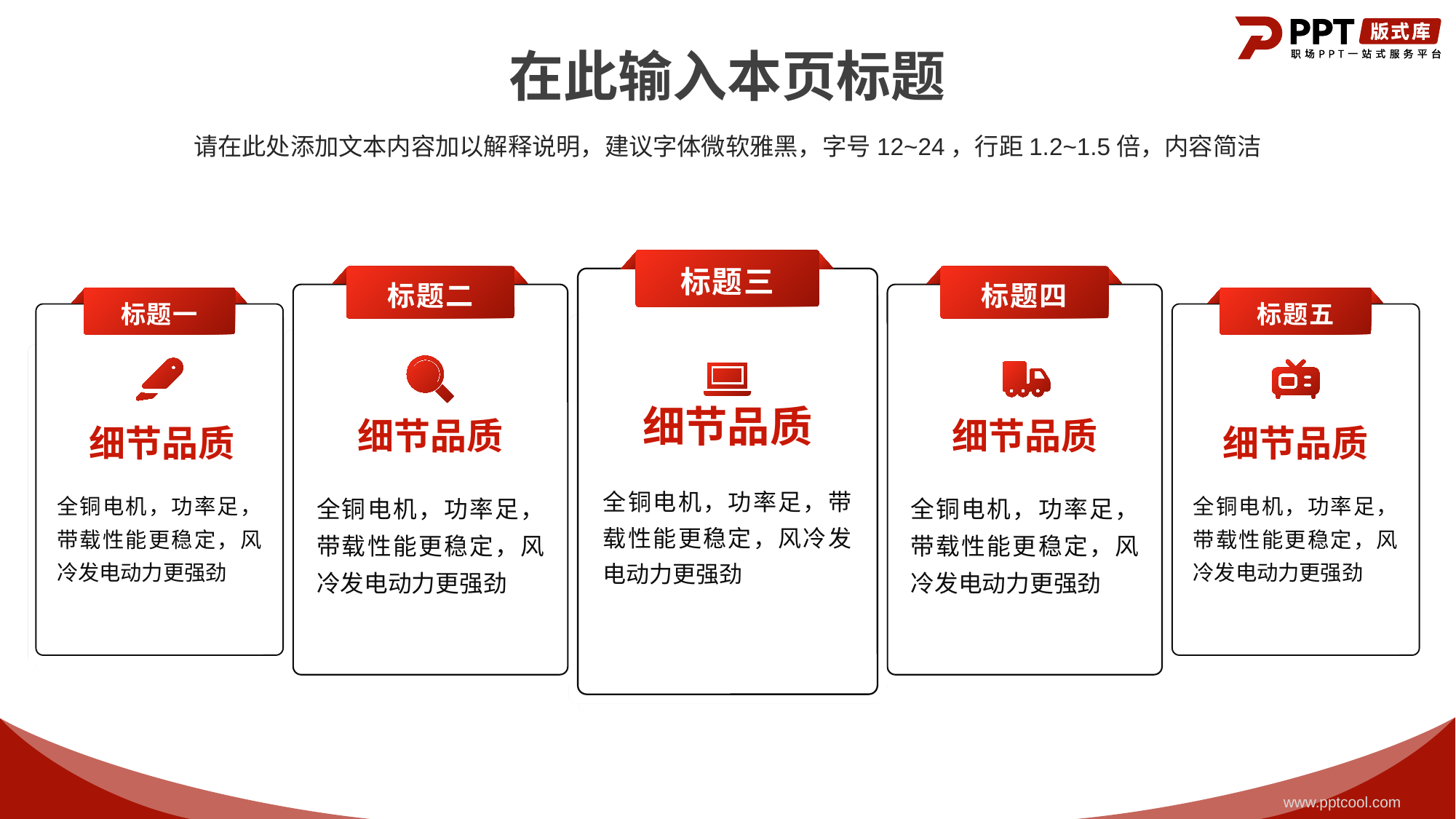

在此输入本页标题
请在此处添加文本内容加以解释说明，建议字体微软雅黑，字号12~24，行距1.2~1.5倍，内容简洁
标题三

标题二
标题四

标题一
标题五

细节品质
细节品质
细节品质
细节品质
细节品质
全铜电机，功率足，带载性能更稳定，风冷发电动力更强劲
全铜电机，功率足，带载性能更稳定，风冷发电动力更强劲
全铜电机，功率足，带载性能更稳定，风冷发电动力更强劲
全铜电机，功率足，带载性能更稳定，风冷发电动力更强劲
全铜电机，功率足，带载性能更稳定，风冷发电动力更强劲

www.pptcool.com